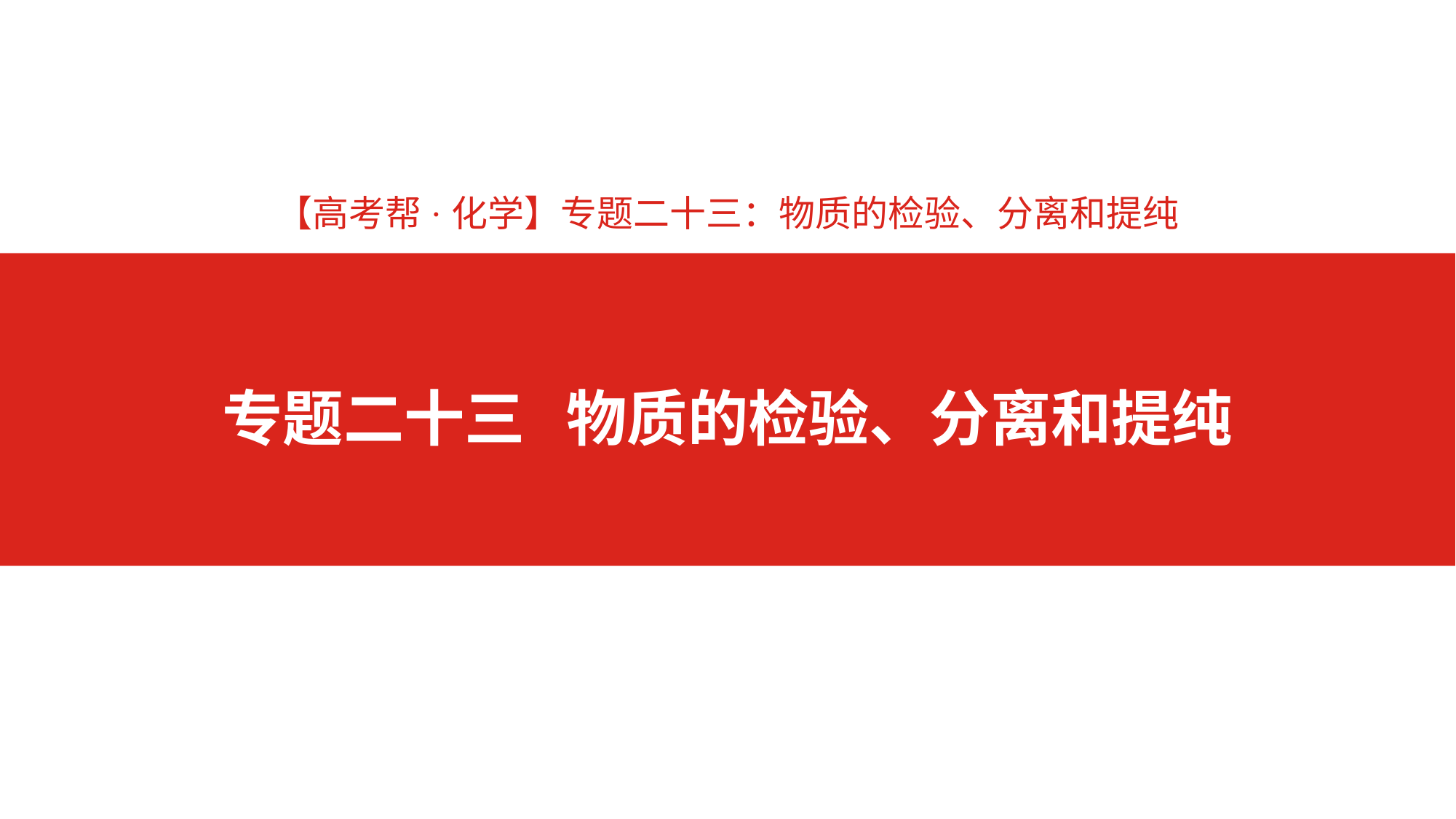

【高考帮·化学】专题二十三：物质的检验、分离和提纯
专题二十三   物质的检验、分离和提纯